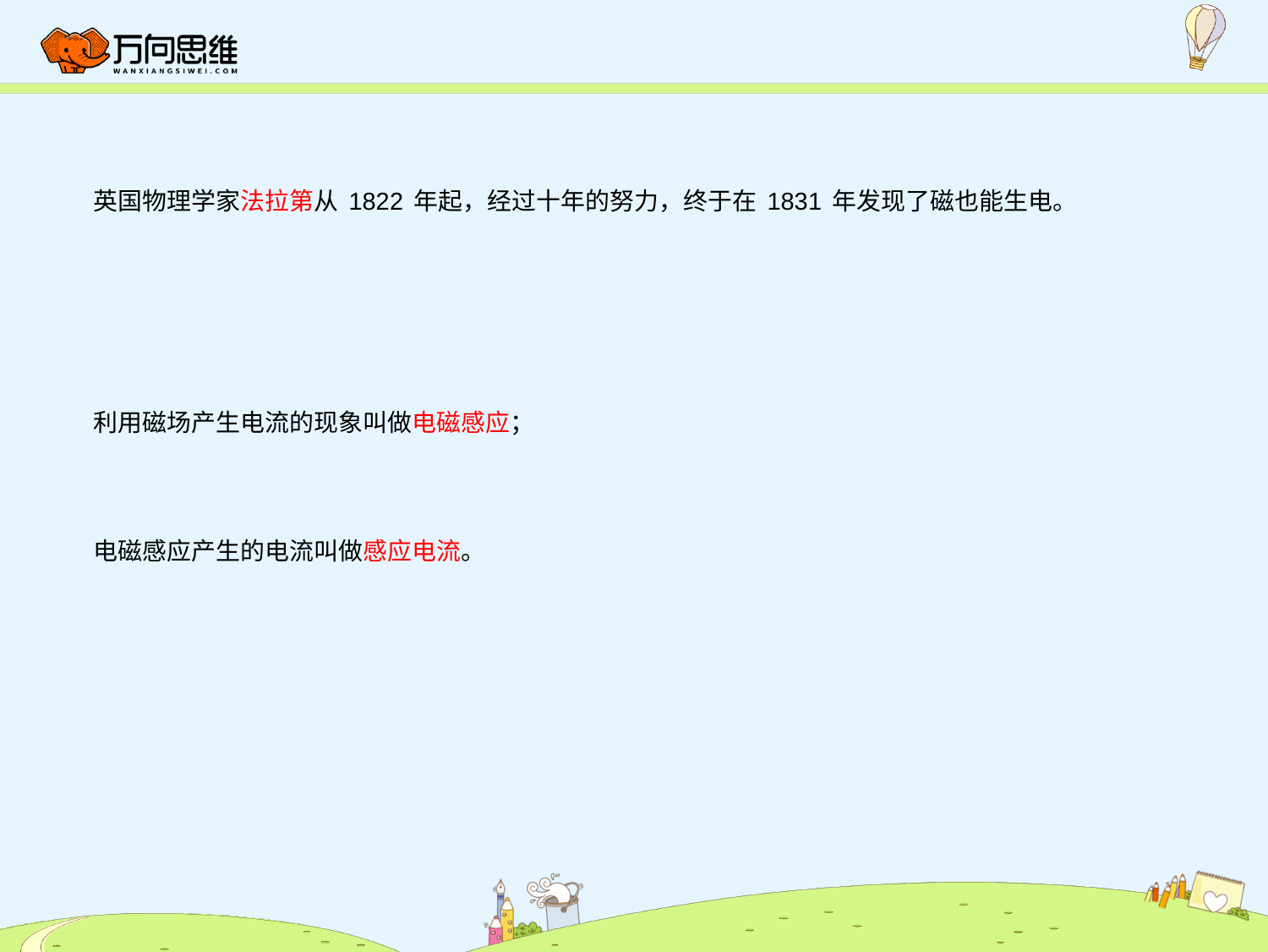

英国物理学家法拉第从1822年起，经过十年的努力，终于在1831年发现了磁也能生电。
利用磁场产生电流的现象叫做电磁感应；
电磁感应产生的电流叫做感应电流。